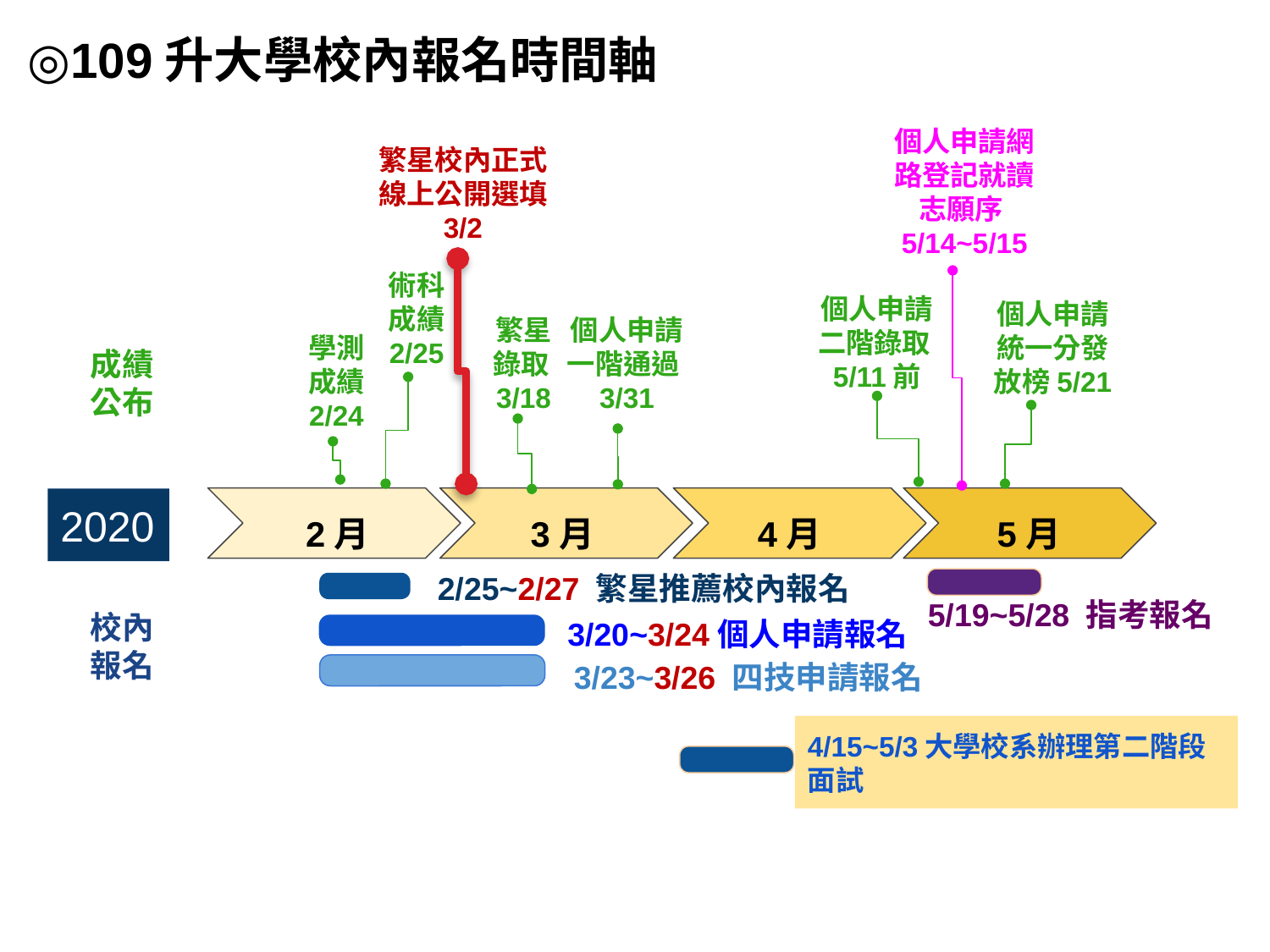

# ◎109升大學校內報名時間軸
個人申請網路登記就讀志願序5/14~5/15
繁星校內正式
線上公開選填
3/2
術科成績
2/25
個人申請二階錄取5/11前
個人申請統一分發放榜5/21
繁星錄取3/18
個人申請一階通過3/31
學測成績
2/24
成績公布

2月
3月
4月
5月

2020
2/25~2/27 繁星推薦校內報名

5/19~5/28 指考報名
校內報名
3/20~3/24個人申請報名

3/23~3/26 四技申請報名

4/15~5/3大學校系辦理第二階段面試